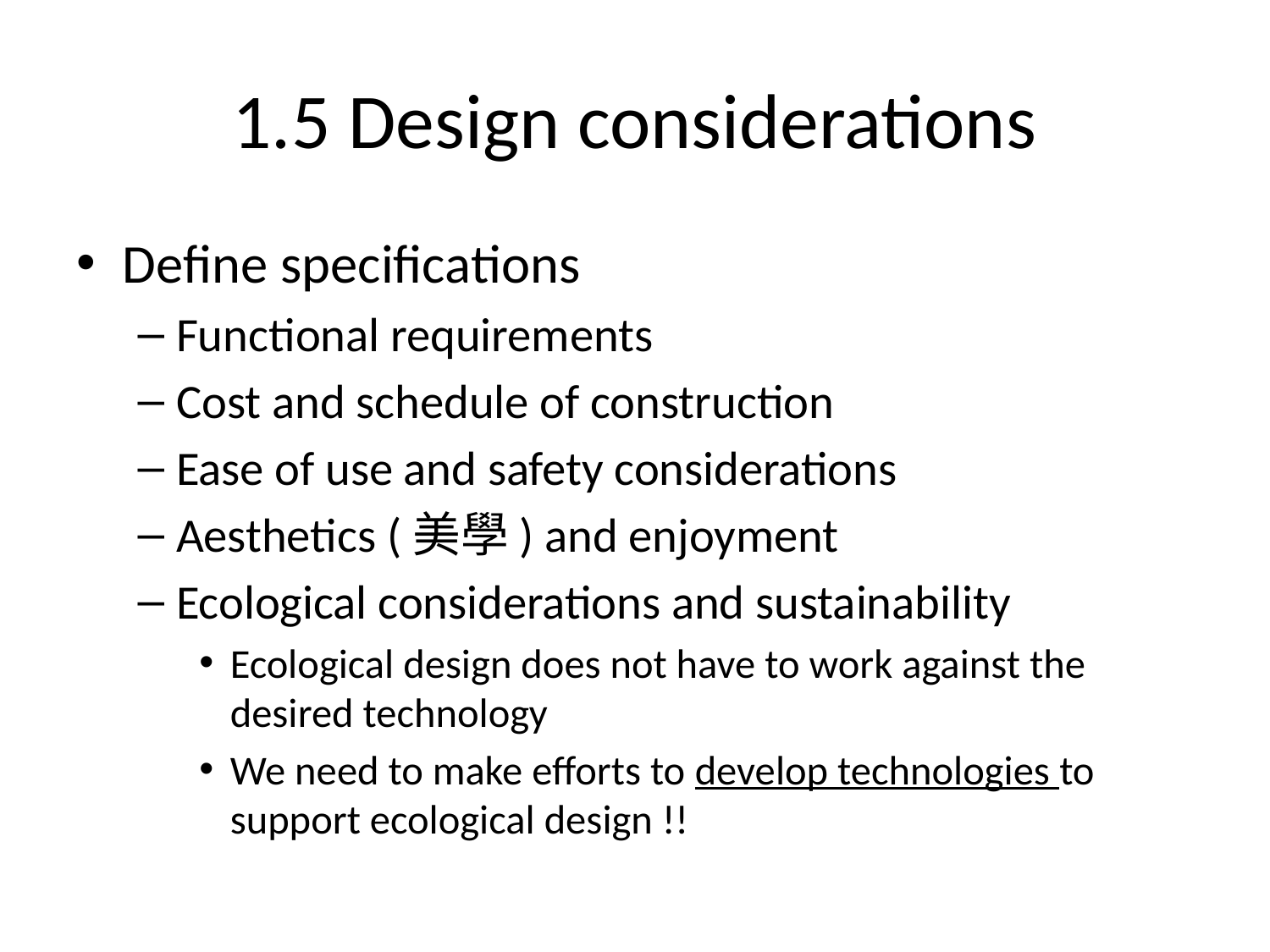

# 1.5 Design considerations
Define specifications
Functional requirements
Cost and schedule of construction
Ease of use and safety considerations
Aesthetics (美學) and enjoyment
Ecological considerations and sustainability
Ecological design does not have to work against the desired technology
We need to make efforts to develop technologies to support ecological design !!